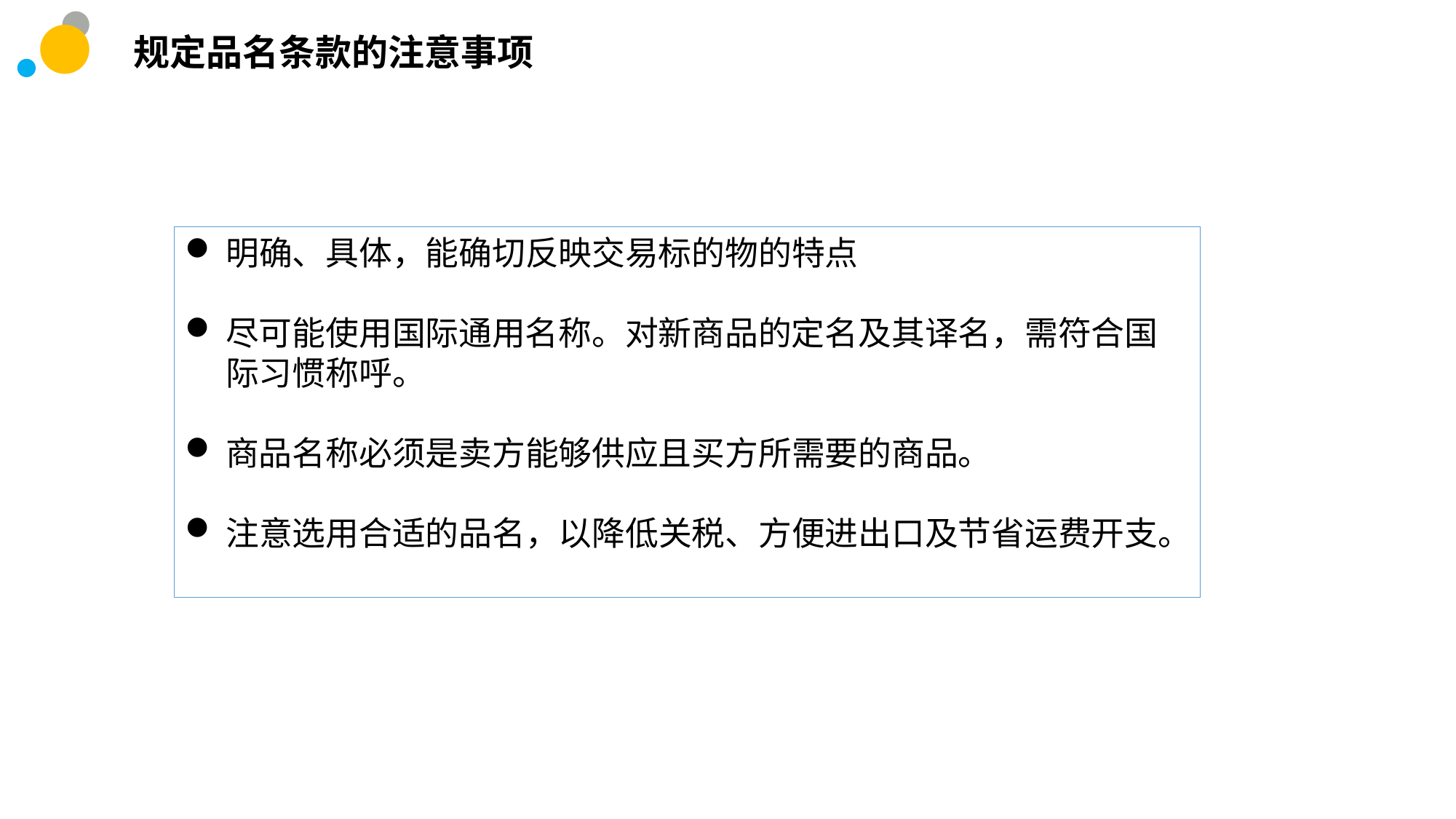

规定品名条款的注意事项
明确、具体，能确切反映交易标的物的特点

尽可能使用国际通用名称。对新商品的定名及其译名，需符合国际习惯称呼。

商品名称必须是卖方能够供应且买方所需要的商品。

注意选用合适的品名，以降低关税、方便进出口及节省运费开支。